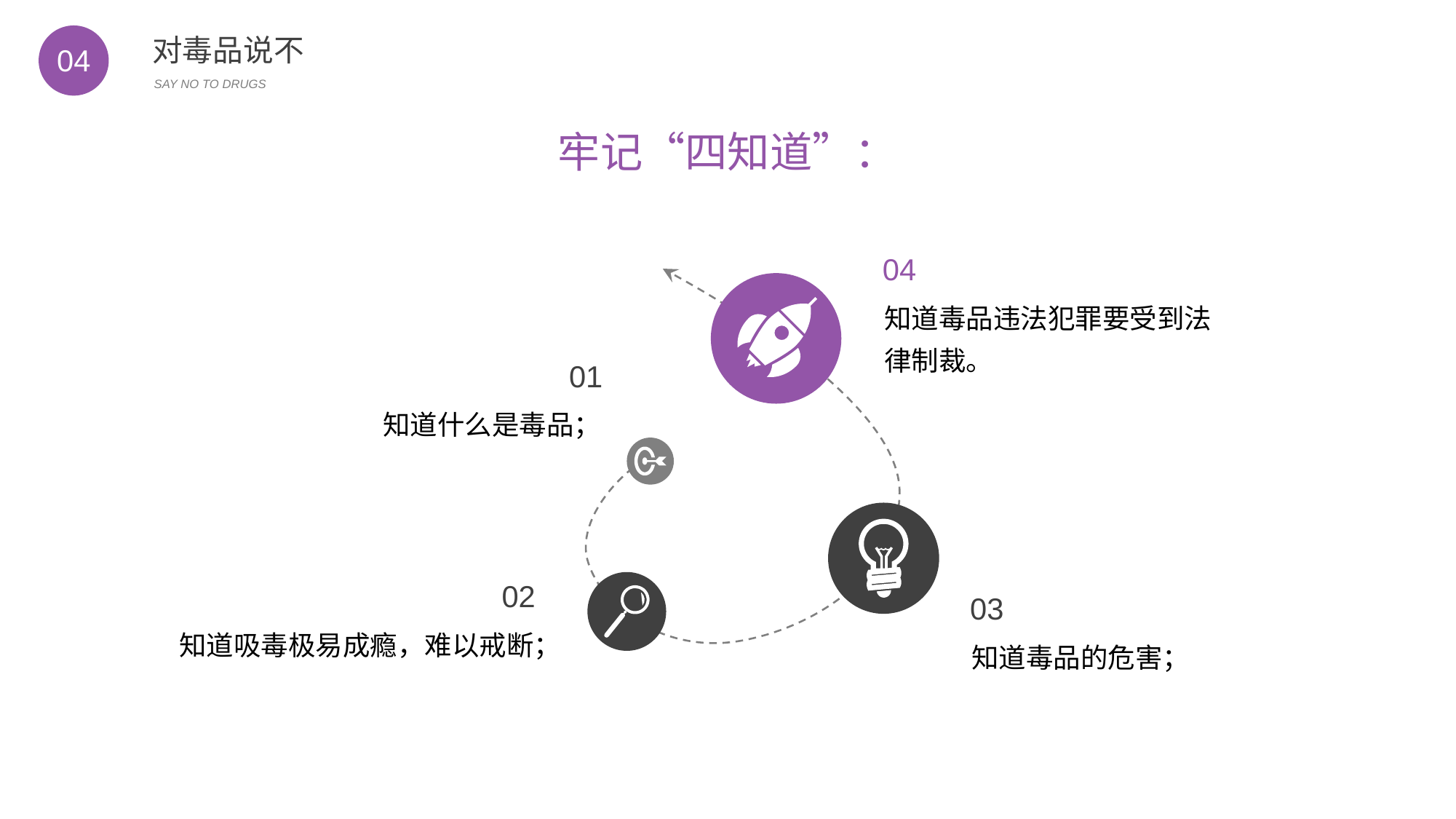

BY YUSHEN

对毒品说不
SAY NO TO DRUGS
04
牢记“四知道”：
04
知道毒品违法犯罪要受到法律制裁。

01
知道什么是毒品；
02
知道吸毒极易成瘾，难以戒断；
03
知道毒品的危害；